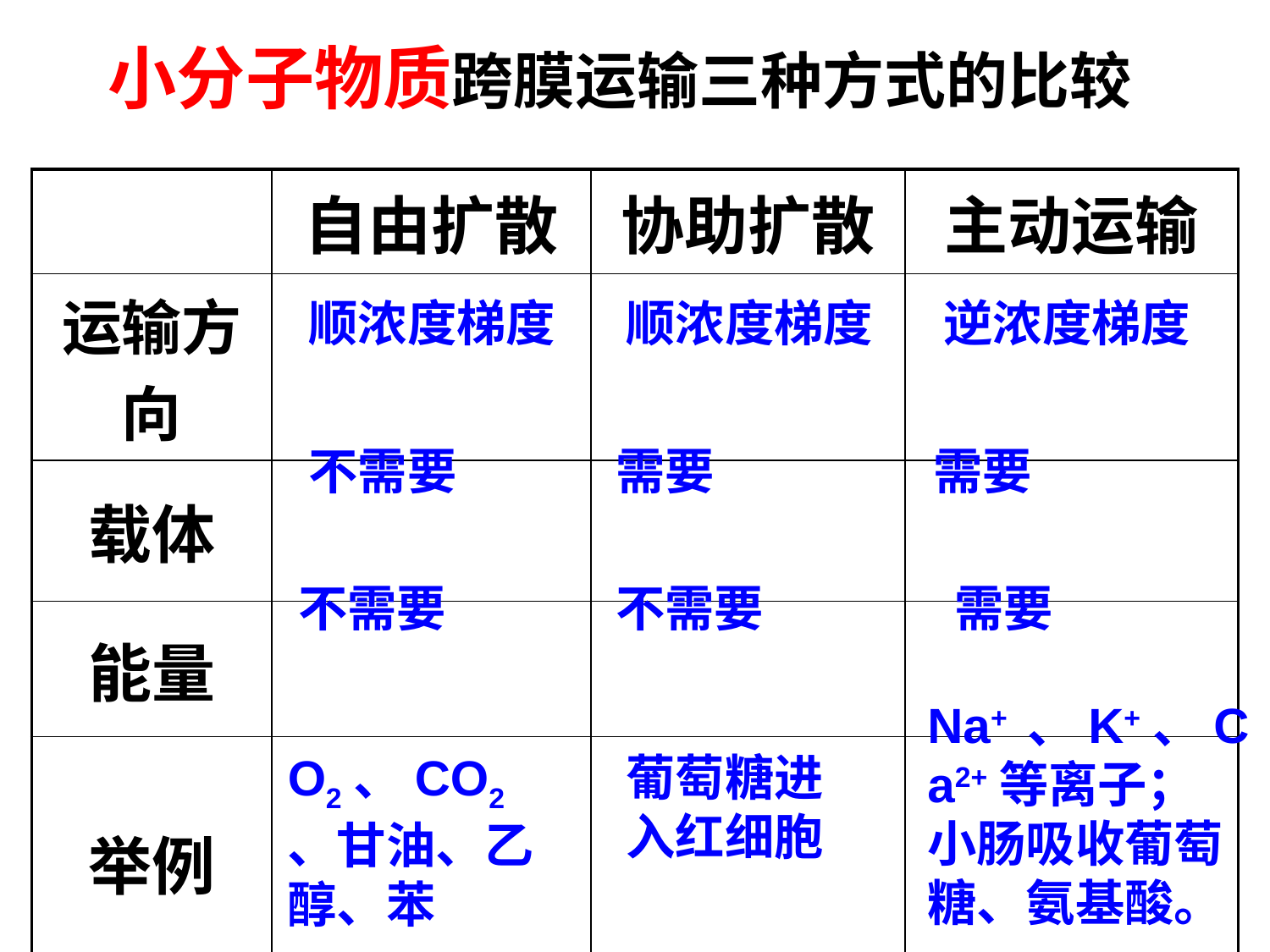

# 小分子物质跨膜运输三种方式的比较
|  | 自由扩散 | 协助扩散 | 主动运输 |
| --- | --- | --- | --- |
| 运输方向 |  |  |  |
| 载体 |  |  |  |
| 能量 |  |  |  |
| 举例 |  |  |  |
顺浓度梯度

顺浓度梯度

逆浓度梯度

不需要

需要

需要

不需要

不需要

需要

Na+ 、K+、Ca2+等离子；
小肠吸收葡萄糖、氨基酸。
O2、CO2、甘油、乙醇、苯
葡萄糖进入红细胞